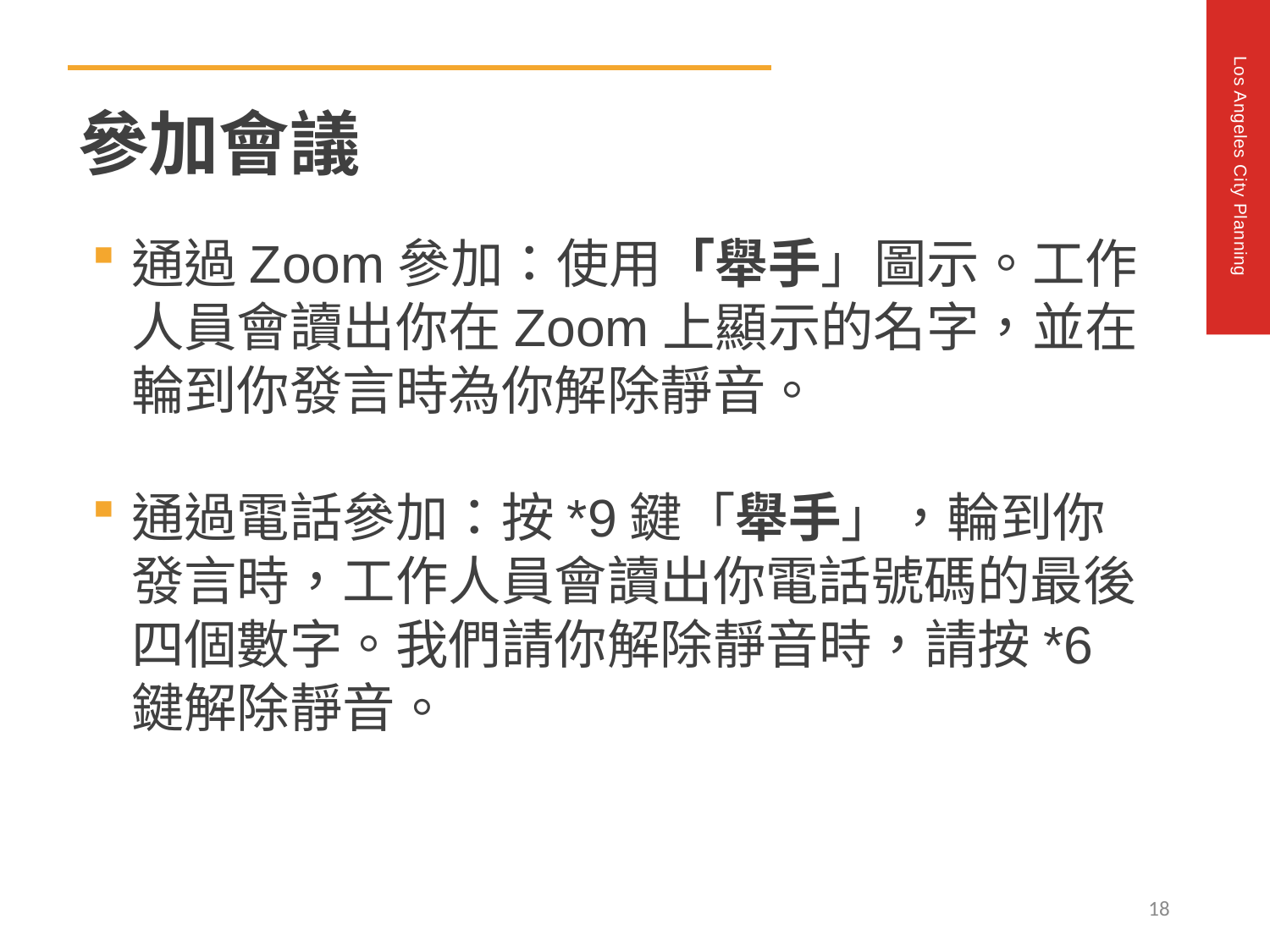

參加會議
通過Zoom參加：使用「舉手」圖示。工作人員會讀出你在Zoom上顯示的名字，並在輪到你發言時為你解除靜音。
通過電話參加：按*9鍵「舉手」，輪到你發言時，工作人員會讀出你電話號碼的最後四個數字。我們請你解除靜音時，請按*6鍵解除靜音。
18